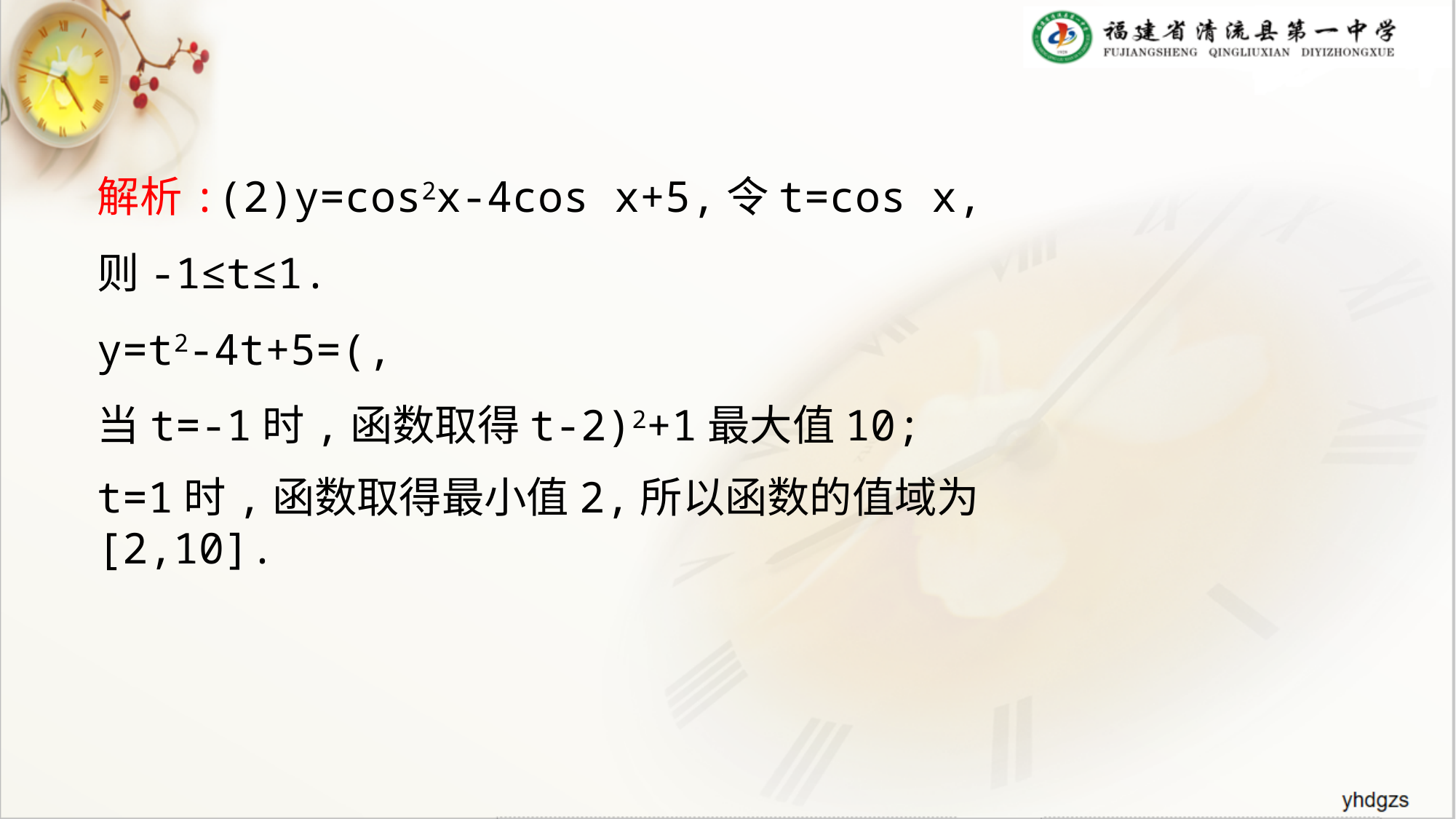

解析:(2)y=cos2x-4cos x+5,令t=cos x,
则-1≤t≤1.
y=t2-4t+5=(,
当t=-1时,函数取得t-2)2+1最大值10;
t=1时,函数取得最小值2,所以函数的值域为[2,10].